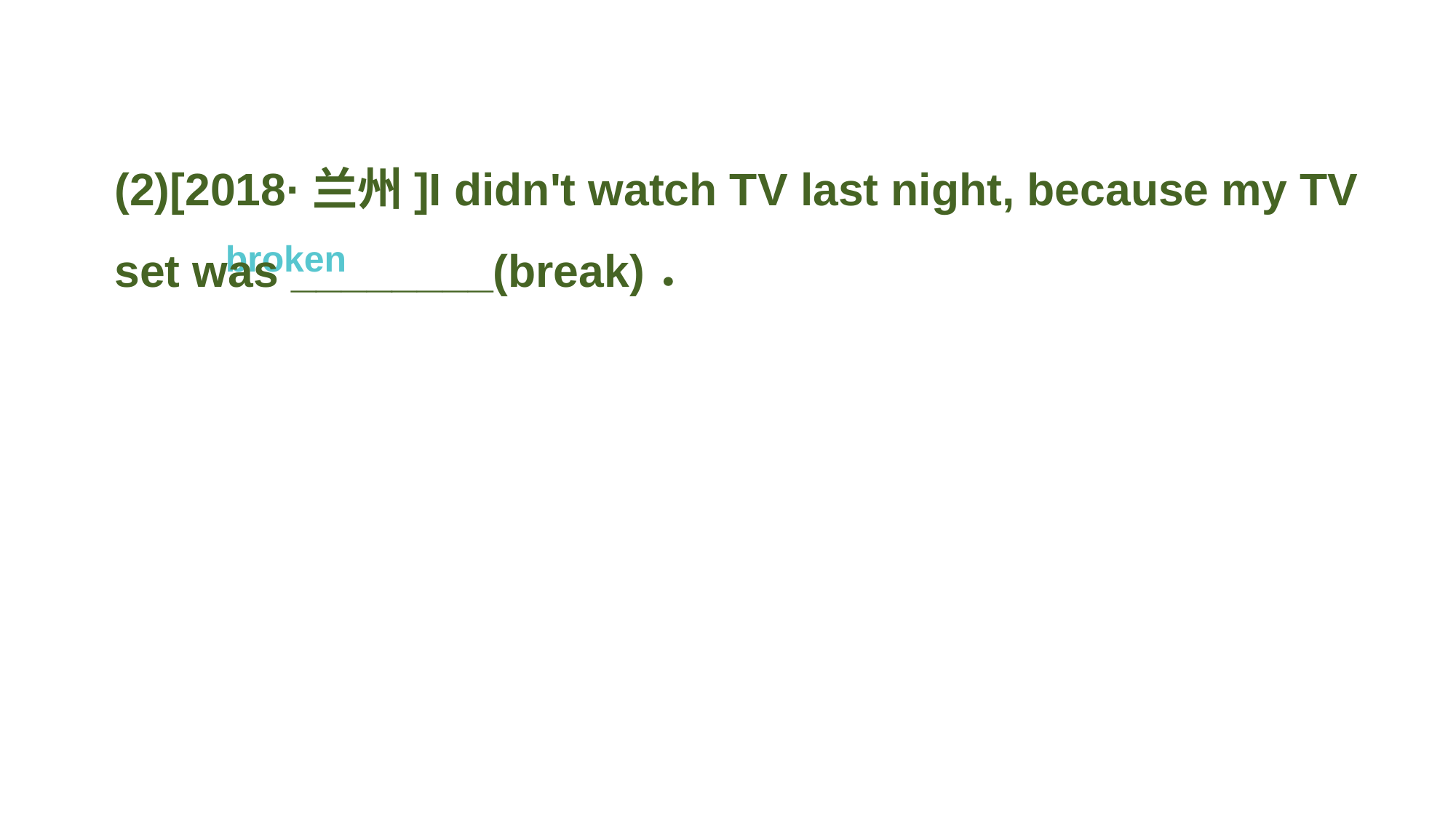

(2)[2018·兰州]I didn't watch TV last night, because my TV set was ________(break)．
broken